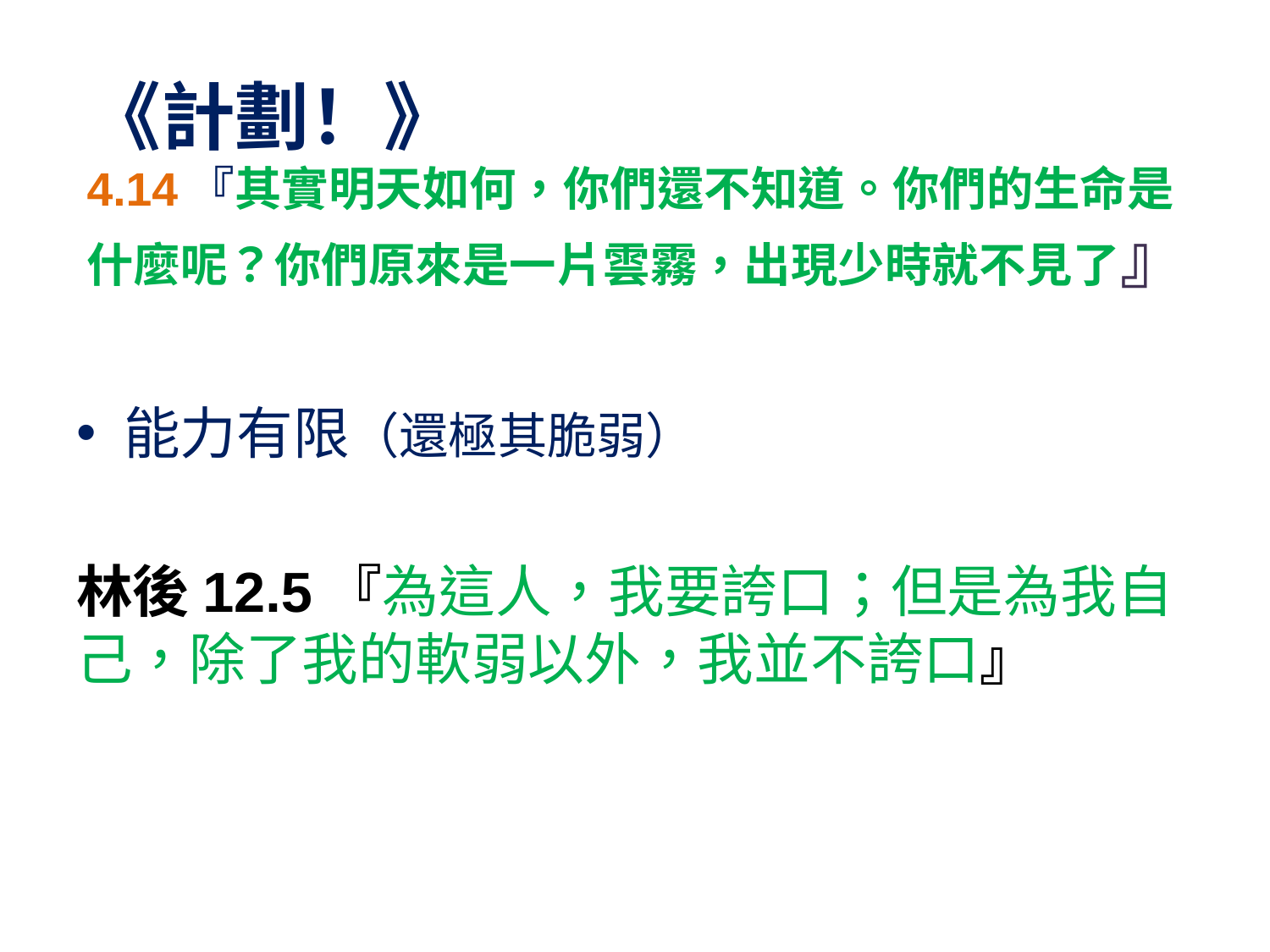

# 《計劃！》 4.14『其實明天如何，你們還不知道。你們的生命是什麼呢？你們原來是一片雲霧，出現少時就不見了』
能力有限（還極其脆弱）

林後12.5『為這人，我要誇口；但是為我自己，除了我的軟弱以外，我並不誇口』